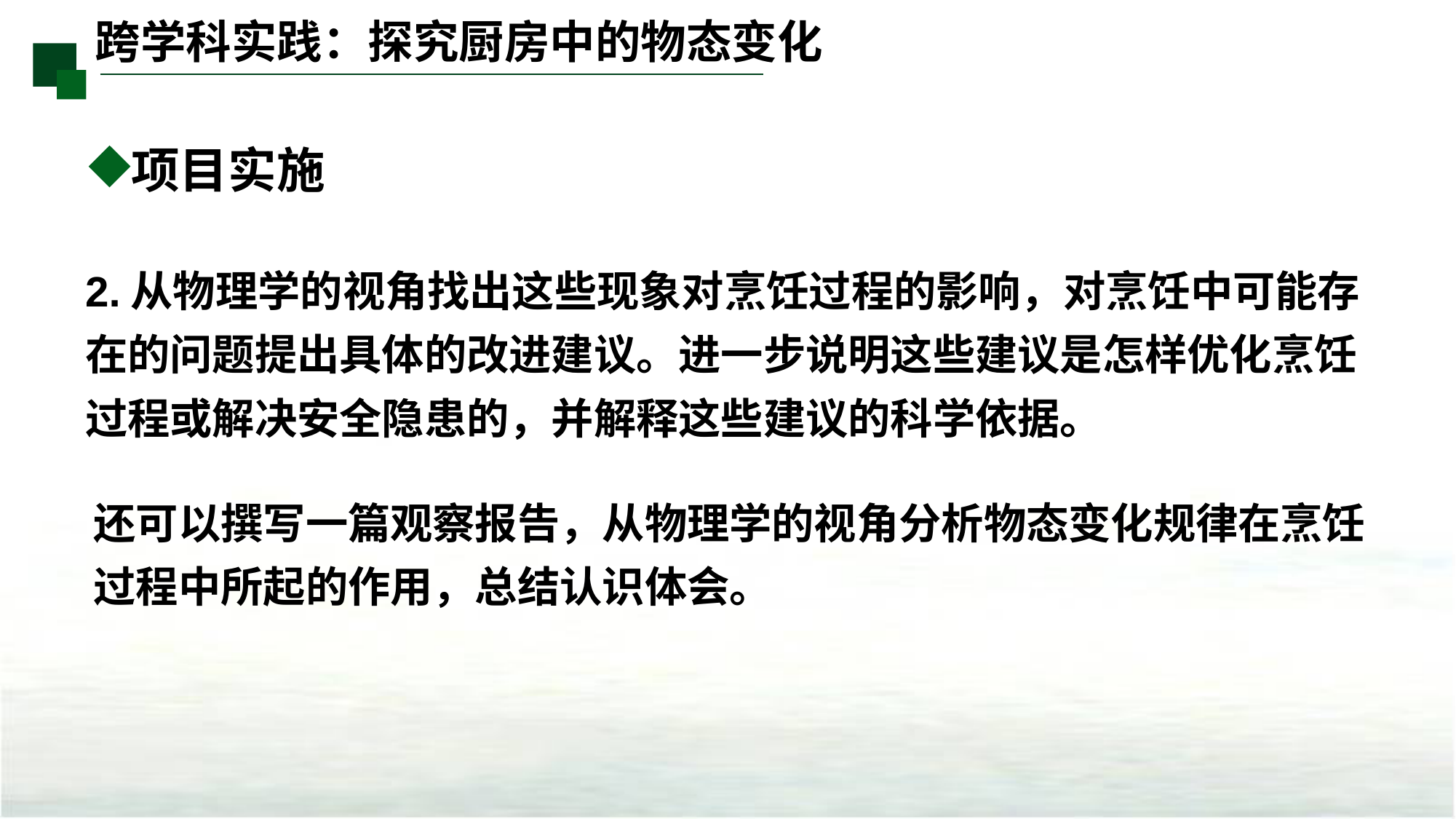

项目实施

2.从物理学的视角找出这些现象对烹饪过程的影响，对烹饪中可能存在的问题提出具体的改进建议。进一步说明这些建议是怎样优化烹饪过程或解决安全隐患的，并解释这些建议的科学依据。
还可以撰写一篇观察报告，从物理学的视角分析物态变化规律在烹饪过程中所起的作用，总结认识体会。